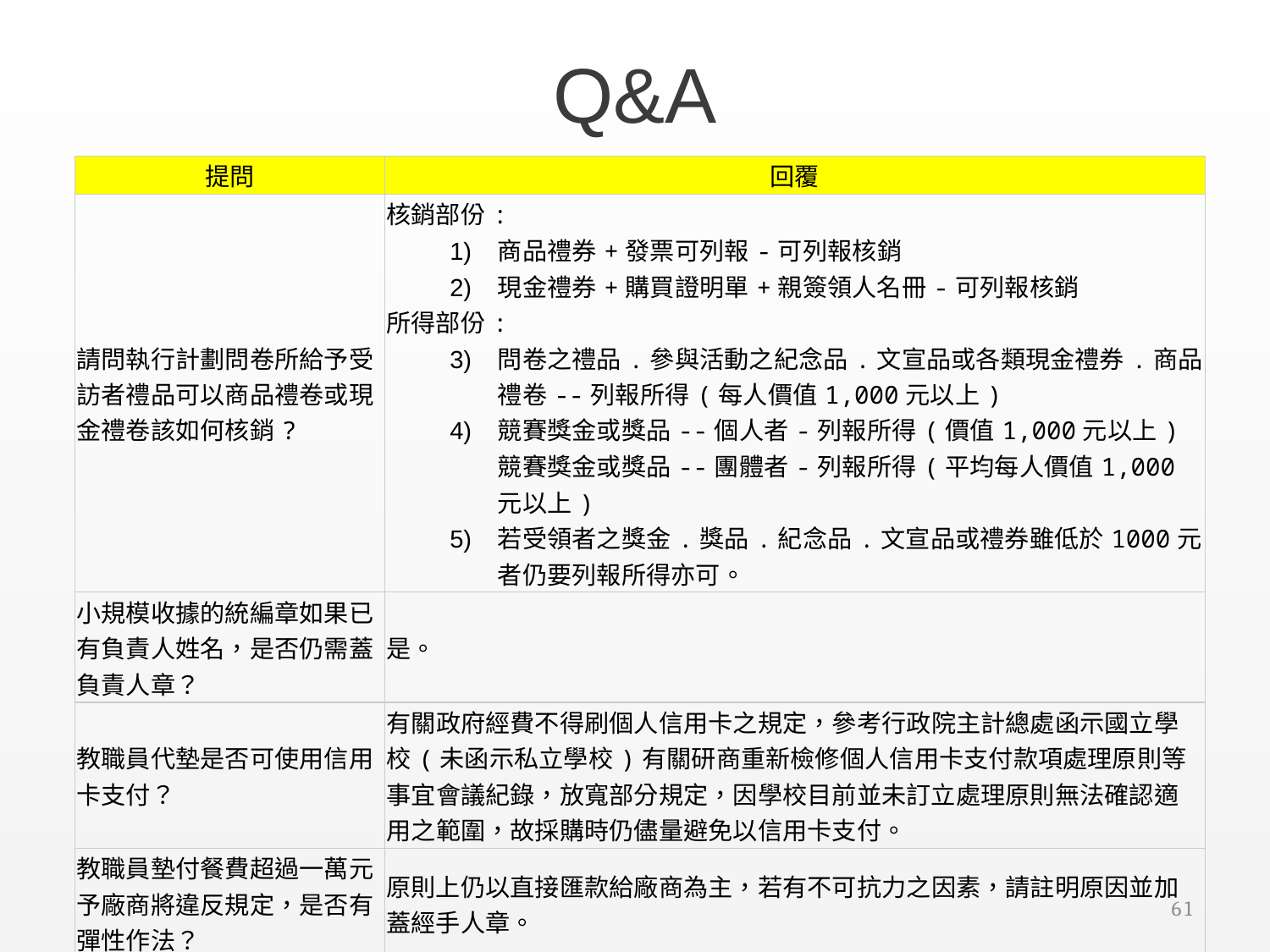

# Q&A
| 提問 | 回覆 |
| --- | --- |
| 請問執行計劃問卷所給予受訪者禮品可以商品禮卷或現金禮卷該如何核銷? | 核銷部份: 商品禮券+發票可列報-可列報核銷 現金禮券+購買證明單+親簽領人名冊-可列報核銷 所得部份: 問卷之禮品.參與活動之紀念品.文宣品或各類現金禮券.商品禮卷--列報所得(每人價值1,000元以上) 競賽獎金或獎品--個人者-列報所得(價值1,000元以上) 競賽獎金或獎品--團體者-列報所得(平均每人價值1,000元以上) 若受領者之獎金.獎品.紀念品.文宣品或禮券雖低於1000元者仍要列報所得亦可。 |
| 小規模收據的統編章如果已有負責人姓名，是否仍需蓋負責人章？ | 是。 |
| 教職員代墊是否可使用信用卡支付？ | 有關政府經費不得刷個人信用卡之規定，參考行政院主計總處函示國立學校(未函示私立學校)有關研商重新檢修個人信用卡支付款項處理原則等事宜會議紀錄，放寬部分規定，因學校目前並未訂立處理原則無法確認適用之範圍，故採購時仍儘量避免以信用卡支付。 |
| 教職員墊付餐費超過一萬元予廠商將違反規定，是否有彈性作法？ | 原則上仍以直接匯款給廠商為主，若有不可抗力之因素，請註明原因並加蓋經手人章。 |
61